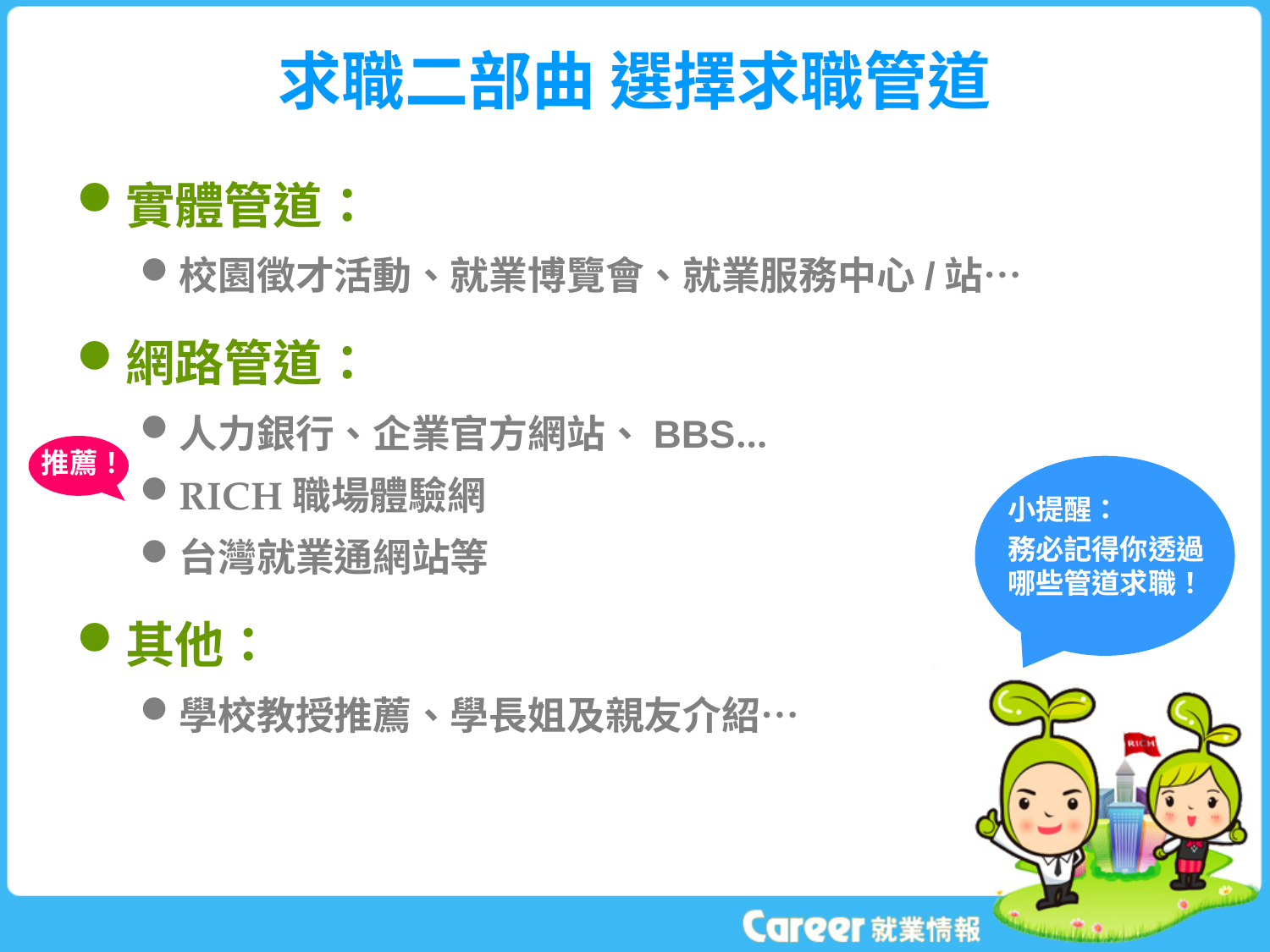

# 求職二部曲 選擇求職管道
實體管道：
校園徵才活動、就業博覽會、就業服務中心/站…
網路管道：
人力銀行、企業官方網站、BBS…
RICH職場體驗網
台灣就業通網站等
其他：
學校教授推薦、學長姐及親友介紹…

推薦！

小提醒：
務必記得你透過哪些管道求職！